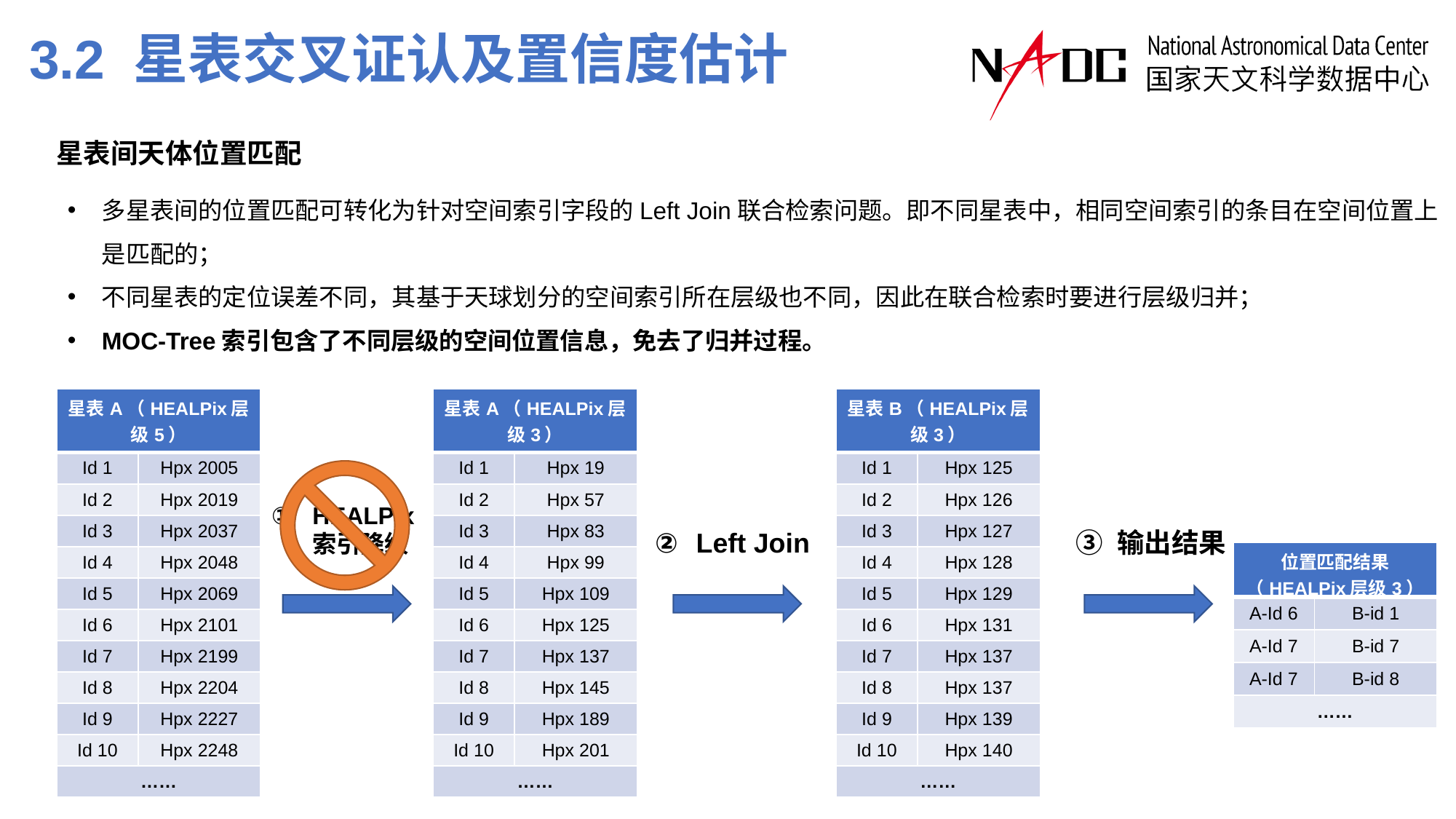

3.2 星表交叉证认及置信度估计
星表间天体位置匹配
多星表间的位置匹配可转化为针对空间索引字段的Left Join联合检索问题。即不同星表中，相同空间索引的条目在空间位置上是匹配的；
不同星表的定位误差不同，其基于天球划分的空间索引所在层级也不同，因此在联合检索时要进行层级归并；
MOC-Tree索引包含了不同层级的空间位置信息，免去了归并过程。
| 星表A（HEALPix层级3） |  |
| --- | --- |
| Id 1 | Hpx 19 |
| Id 2 | Hpx 57 |
| Id 3 | Hpx 83 |
| Id 4 | Hpx 99 |
| Id 5 | Hpx 109 |
| Id 6 | Hpx 125 |
| Id 7 | Hpx 137 |
| Id 8 | Hpx 145 |
| Id 9 | Hpx 189 |
| Id 10 | Hpx 201 |
| …… |  |
| 星表B（HEALPix层级3） |  |
| --- | --- |
| Id 1 | Hpx 125 |
| Id 2 | Hpx 126 |
| Id 3 | Hpx 127 |
| Id 4 | Hpx 128 |
| Id 5 | Hpx 129 |
| Id 6 | Hpx 131 |
| Id 7 | Hpx 137 |
| Id 8 | Hpx 137 |
| Id 9 | Hpx 139 |
| Id 10 | Hpx 140 |
| …… |  |
| 星表A（HEALPix层级5） |  |
| --- | --- |
| Id 1 | Hpx 2005 |
| Id 2 | Hpx 2019 |
| Id 3 | Hpx 2037 |
| Id 4 | Hpx 2048 |
| Id 5 | Hpx 2069 |
| Id 6 | Hpx 2101 |
| Id 7 | Hpx 2199 |
| Id 8 | Hpx 2204 |
| Id 9 | Hpx 2227 |
| Id 10 | Hpx 2248 |
| …… |  |

HEALPix索引降级
Left Join
输出结果

| 位置匹配结果（HEALPix层级3） |  |
| --- | --- |
| A-Id 6 | B-id 1 |
| A-Id 7 | B-id 7 |
| A-Id 7 | B-id 8 |
| …… |  |